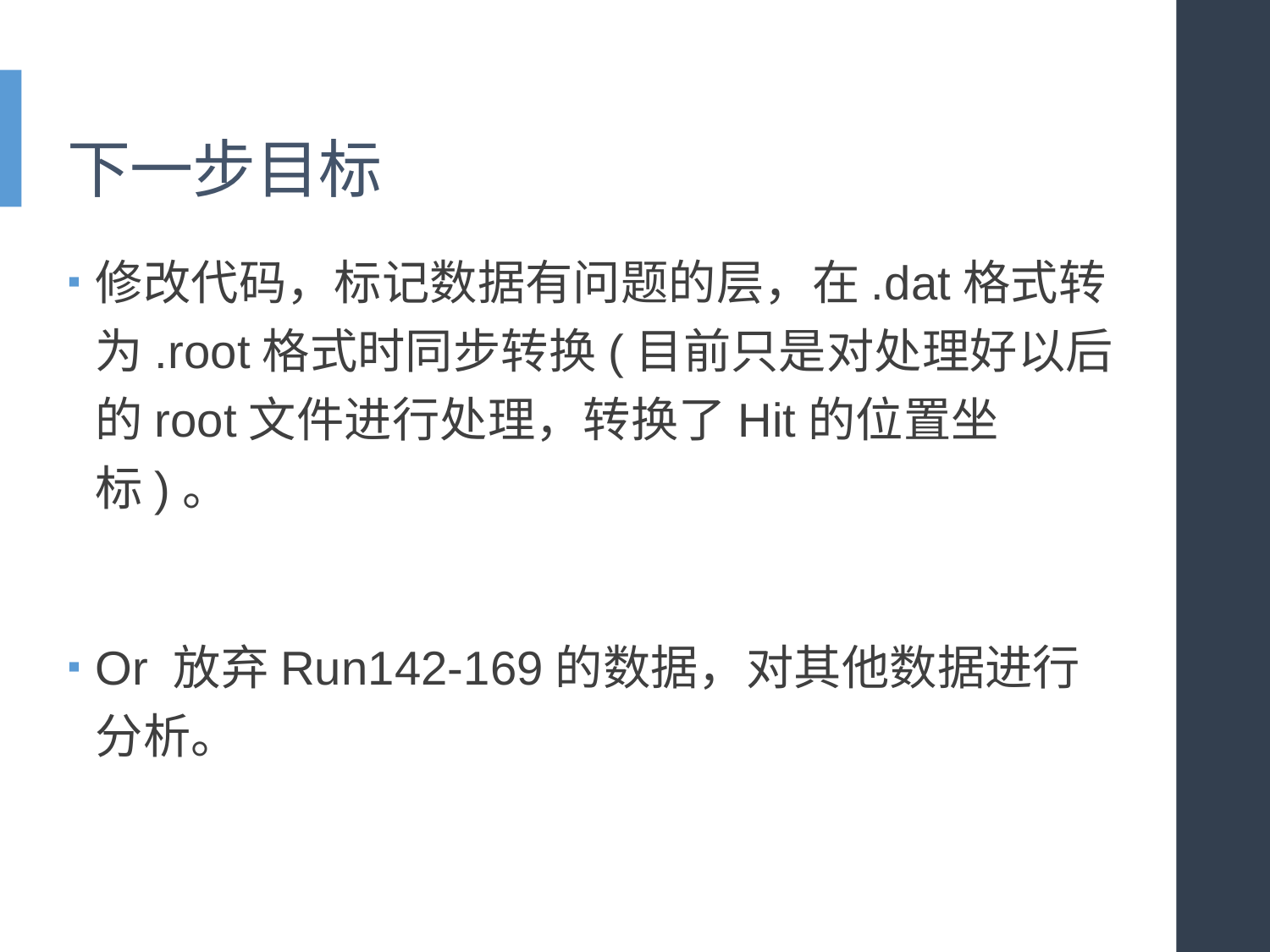

# 下一步目标
修改代码，标记数据有问题的层，在.dat格式转为.root格式时同步转换(目前只是对处理好以后的root文件进行处理，转换了Hit的位置坐标)。

Or 放弃Run142-169的数据，对其他数据进行分析。